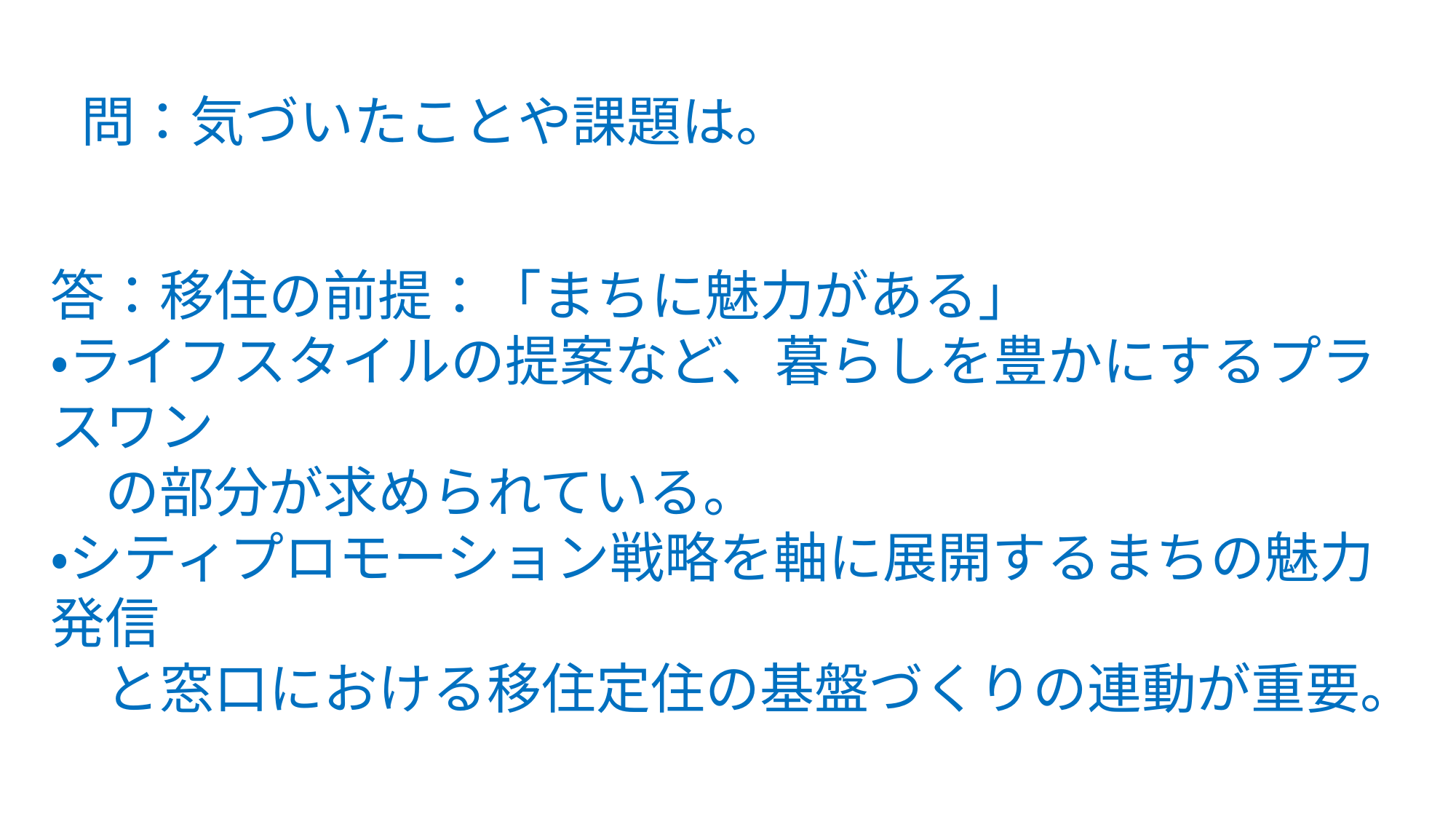

問：気づいたことや課題は。
答：移住の前提：「まちに魅力がある」
・ライフスタイルの提案など、暮らしを豊かにするプラスワン
　の部分が求められている。
・シティプロモーション戦略を軸に展開するまちの魅力発信
　と窓口における移住定住の基盤づくりの連動が重要。